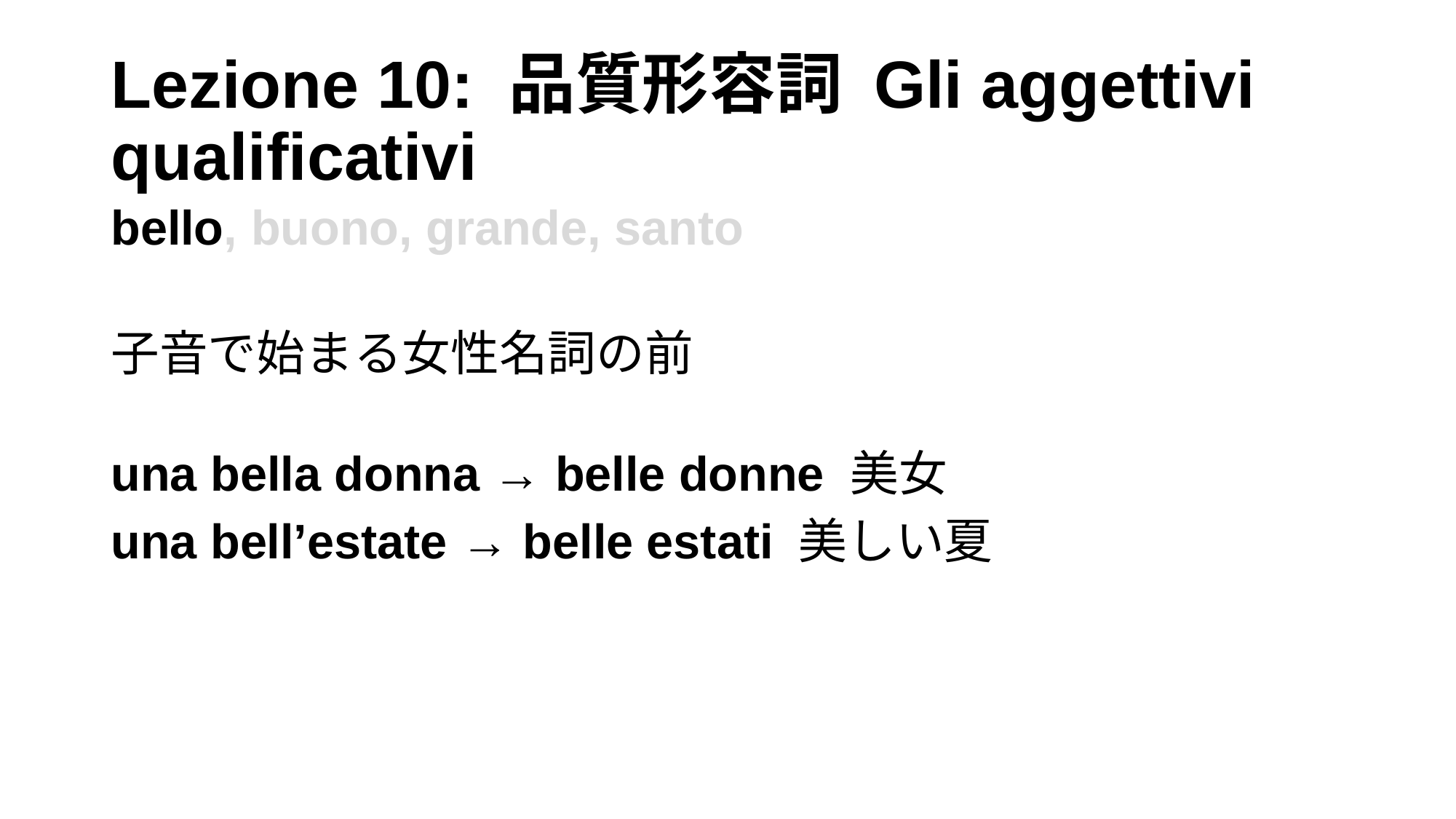

# Lezione 10: 品質形容詞 Gli aggettivi qualificativi
bello, buono, grande, santo
子音で始まる女性名詞の前
una bella donna → belle donne 美女
una bell’estate → belle estati 美しい夏